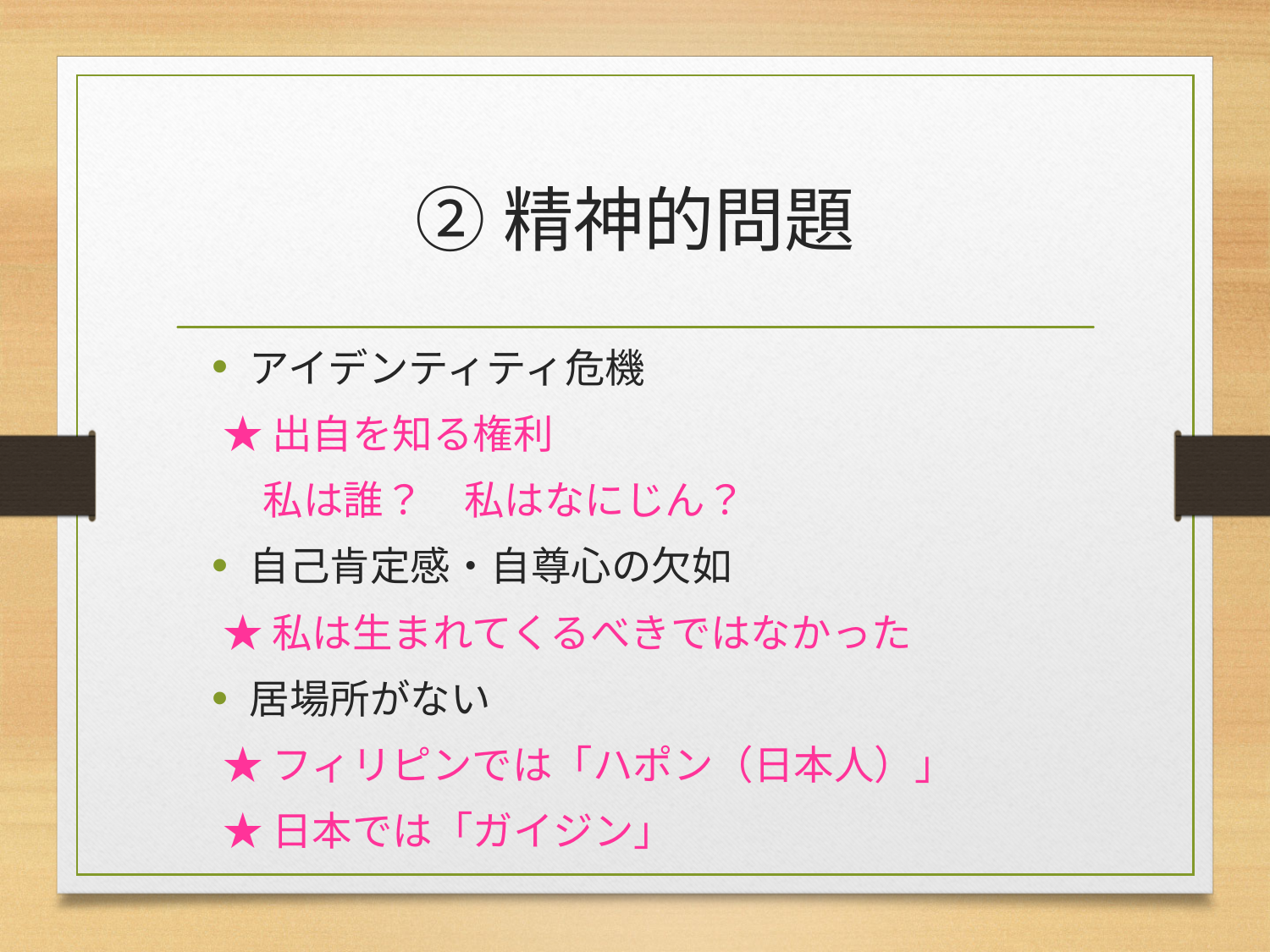

# ②精神的問題
アイデンティティ危機
★出自を知る権利
　私は誰？　私はなにじん？
自己肯定感・自尊心の欠如
★私は生まれてくるべきではなかった
居場所がない
★フィリピンでは「ハポン（日本人）」
★日本では「ガイジン」